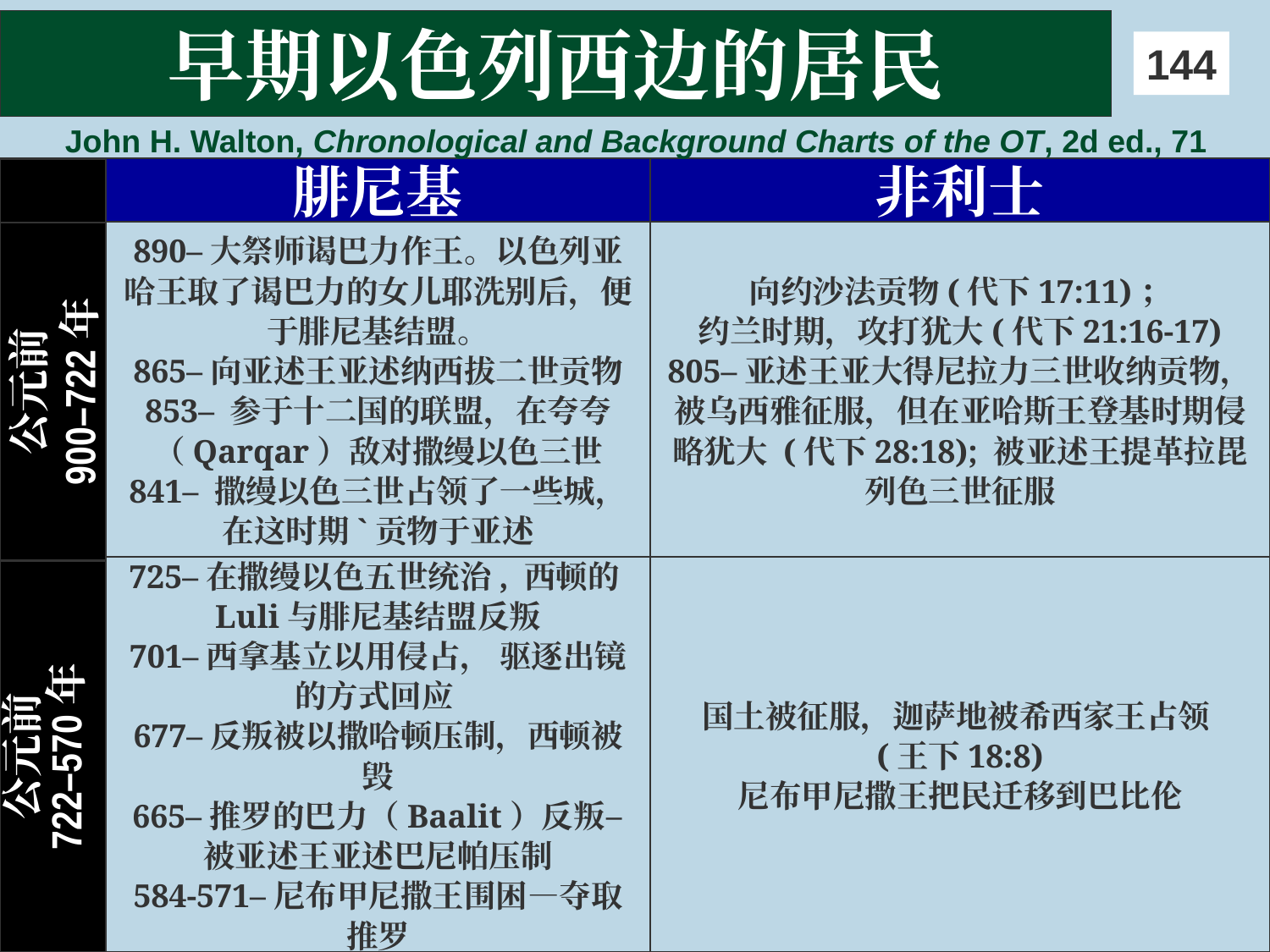

# 早期以色列西边的居民
144
John H. Walton, Chronological and Background Charts of the OT, 2d ed., 71

腓尼基

非利士

890–大祭师谒巴力作王。以色列亚哈王取了谒巴力的女儿耶洗别后，便于腓尼基结盟。
865–向亚述王亚述纳西拔二世贡物
853– 参于十二国的联盟，在夸夸 （Qarqar）敌对撒缦以色三世
841– 撒缦以色三世占领了一些城，在这时期`贡物于亚述

向约沙法贡物(代下17:11)；
约兰时期，攻打犹大(代下21:16-17)
805–亚述王亚大得尼拉力三世收纳贡物，被乌西雅征服，但在亚哈斯王登基时期侵略犹大 (代下28:18); 被亚述王提革拉毘列色三世征服

725–在撒缦以色五世统治, 西顿的Luli与腓尼基结盟反叛
701–西拿基立以用侵占， 驱逐出镜的方式回应
677–反叛被以撒哈顿压制，西顿被毁
665–推罗的巴力（Baalit）反叛– 被亚述王亚述巴尼帕压制
584-571–尼布甲尼撒王围困—夺取推罗

国土被征服，迦萨地被希西家王占领
(王下18:8)
尼布甲尼撒王把民迁移到巴比伦

公元前
900–722年

公元前
722–570年